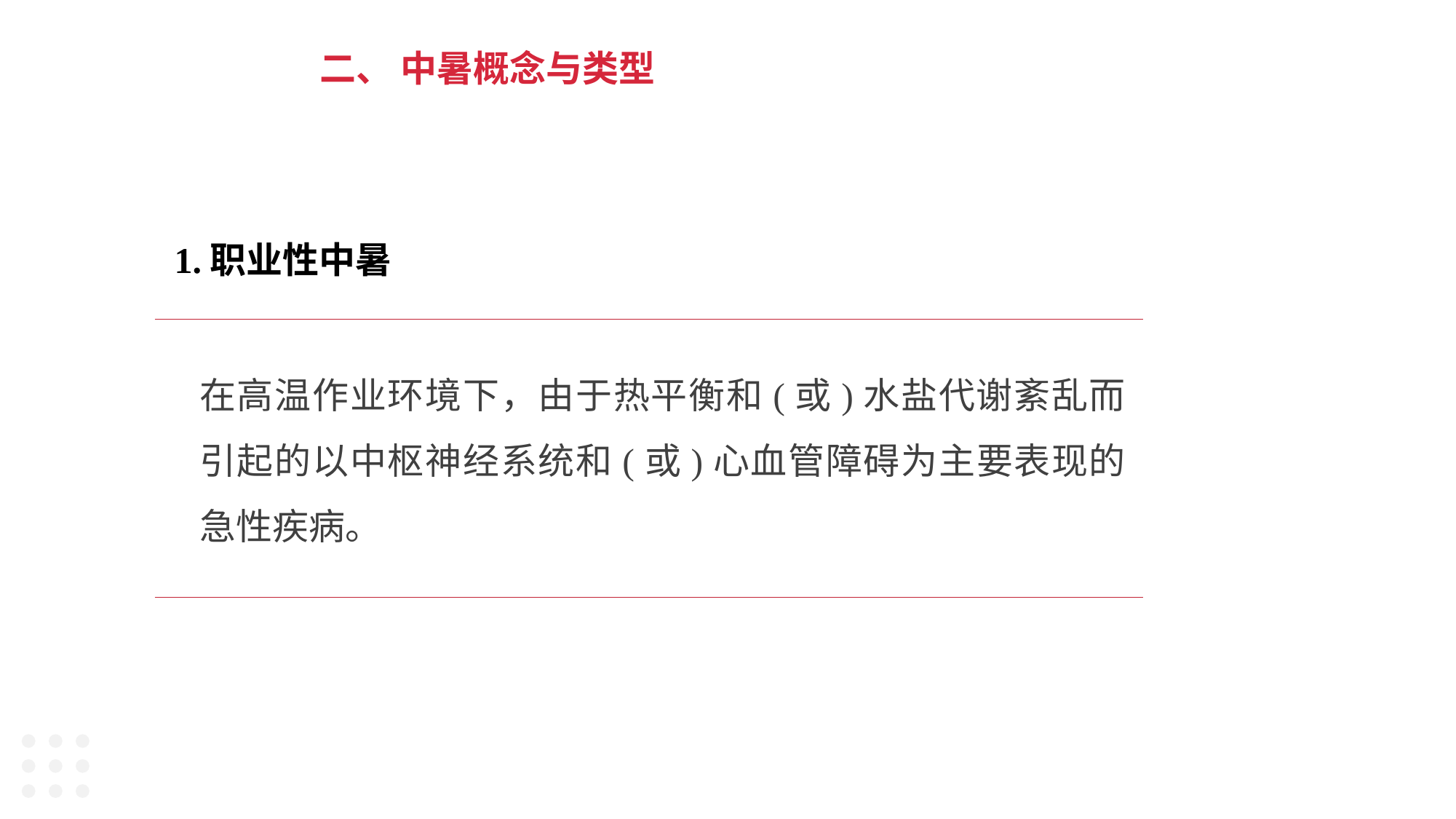

二、 中暑概念与类型
1.职业性中暑
在高温作业环境下，由于热平衡和(或)水盐代谢紊乱而引起的以中枢神经系统和(或)心血管障碍为主要表现的急性疾病。